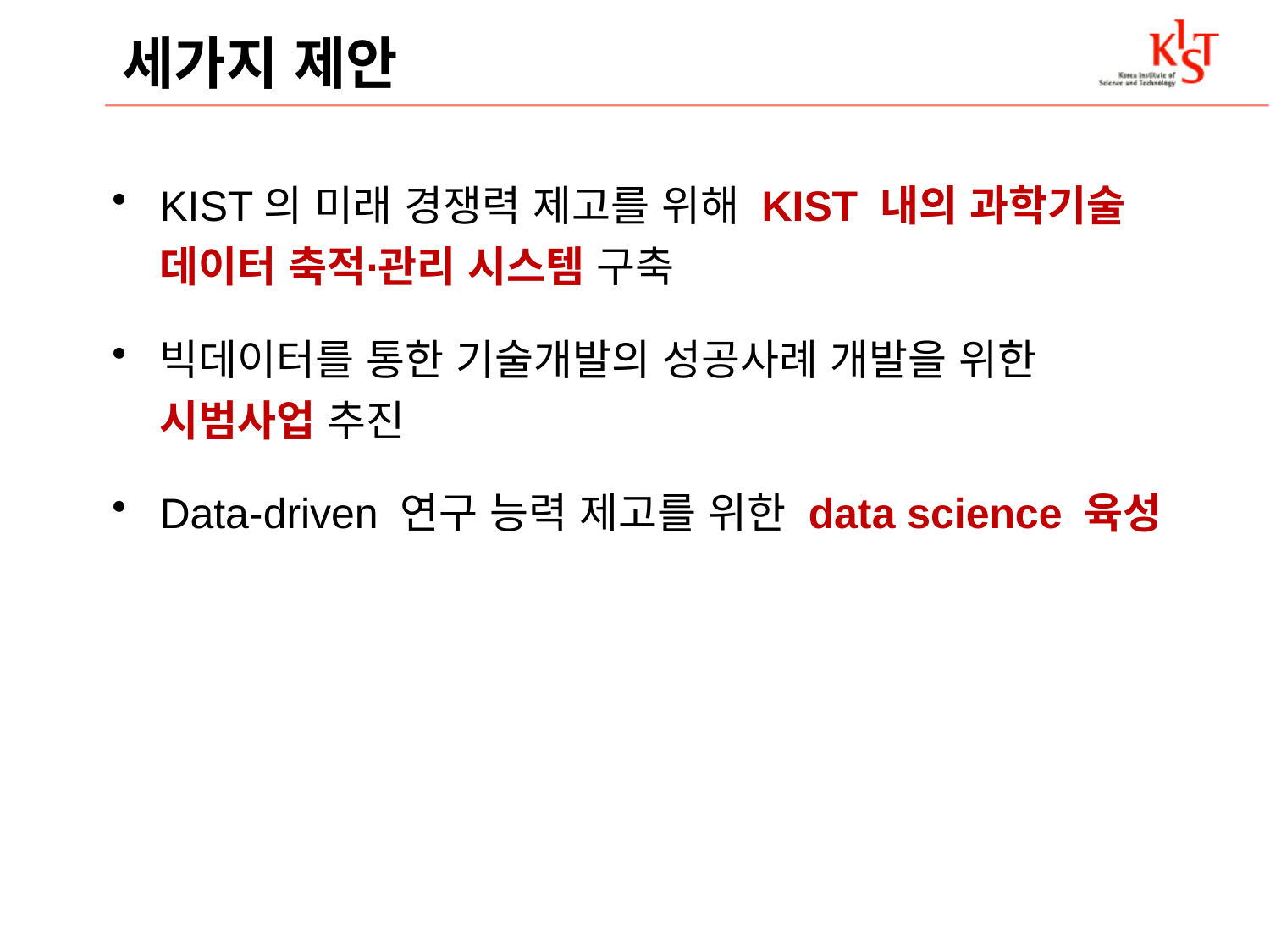

# 세가지 제안
KIST의 미래 경쟁력 제고를 위해 KIST 내의 과학기술 데이터 축적∙관리 시스템 구축
빅데이터를 통한 기술개발의 성공사례 개발을 위한 시범사업 추진
Data-driven 연구 능력 제고를 위한 data science 육성